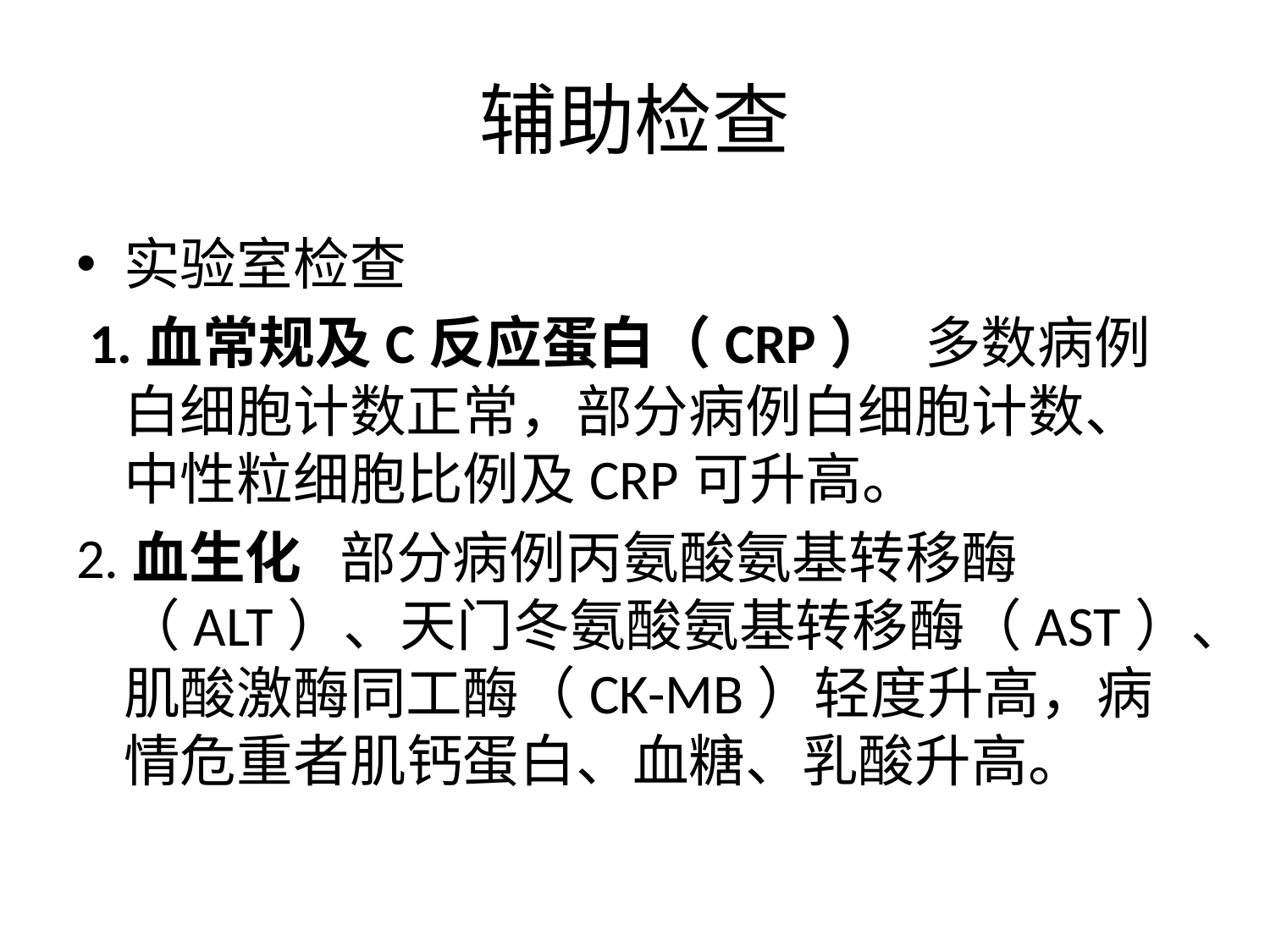

# 辅助检查
实验室检查
 1.血常规及C反应蛋白（CRP）   多数病例白细胞计数正常，部分病例白细胞计数、中性粒细胞比例及CRP可升高。
2.血生化   部分病例丙氨酸氨基转移酶（ALT）、天门冬氨酸氨基转移酶（AST）、肌酸激酶同工酶（CK-MB）轻度升高，病情危重者肌钙蛋白、血糖、乳酸升高。